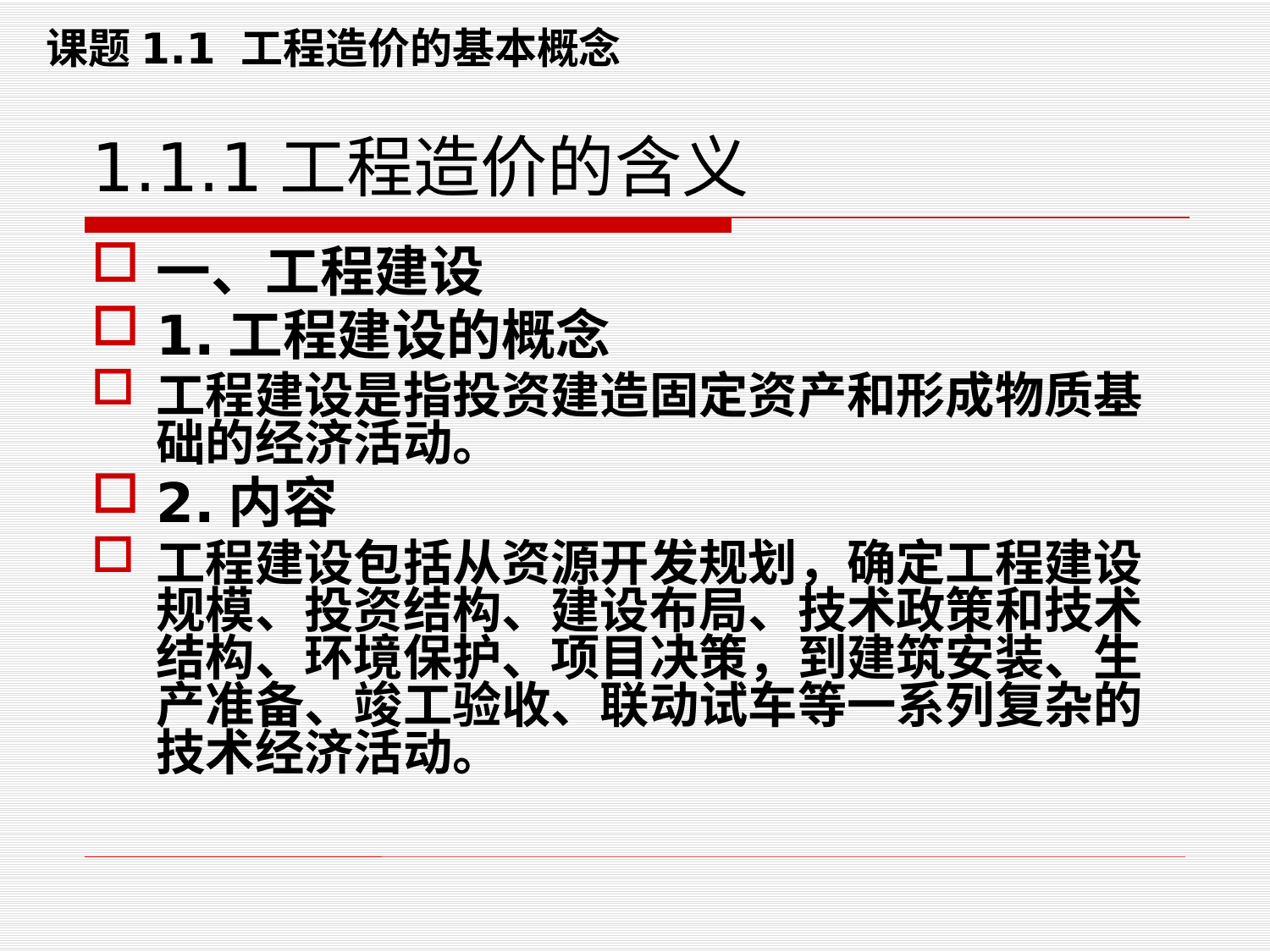

课题1.1 工程造价的基本概念
# 1.1.1工程造价的含义
一、工程建设
1.工程建设的概念
工程建设是指投资建造固定资产和形成物质基础的经济活动。
2.内容
工程建设包括从资源开发规划，确定工程建设规模、投资结构、建设布局、技术政策和技术结构、环境保护、项目决策，到建筑安装、生产准备、竣工验收、联动试车等一系列复杂的技术经济活动。